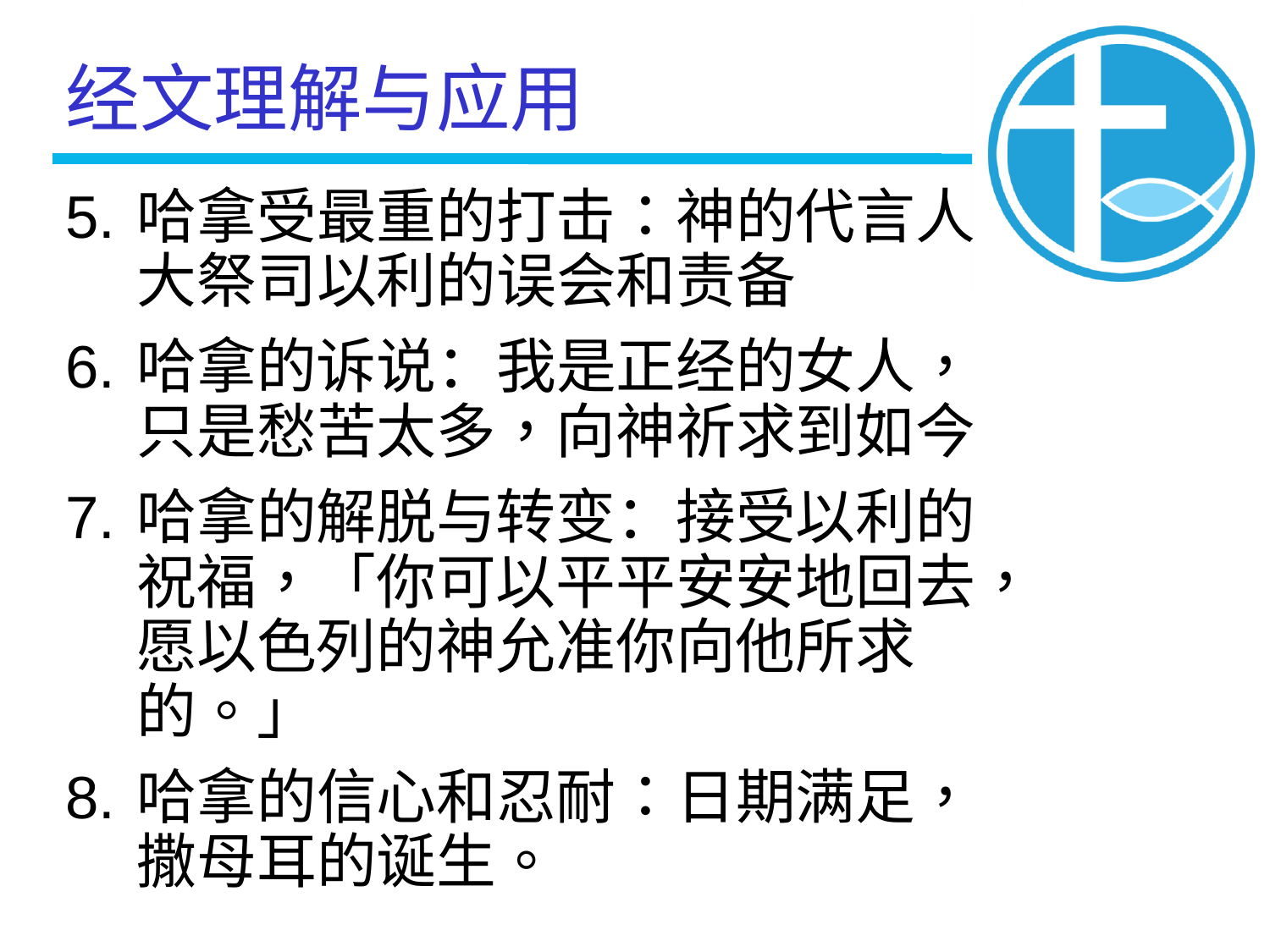

经文理解与应用

哈拿受最重的打击：神的代言人大祭司以利的误会和责备
哈拿的诉说：我是正经的女人，只是愁苦太多，向神祈求到如今
哈拿的解脱与转变：接受以利的祝福，「你可以平平安安地回去，愿以色列的神允准你向他所求的。」
哈拿的信心和忍耐：日期满足，撒母耳的诞生。